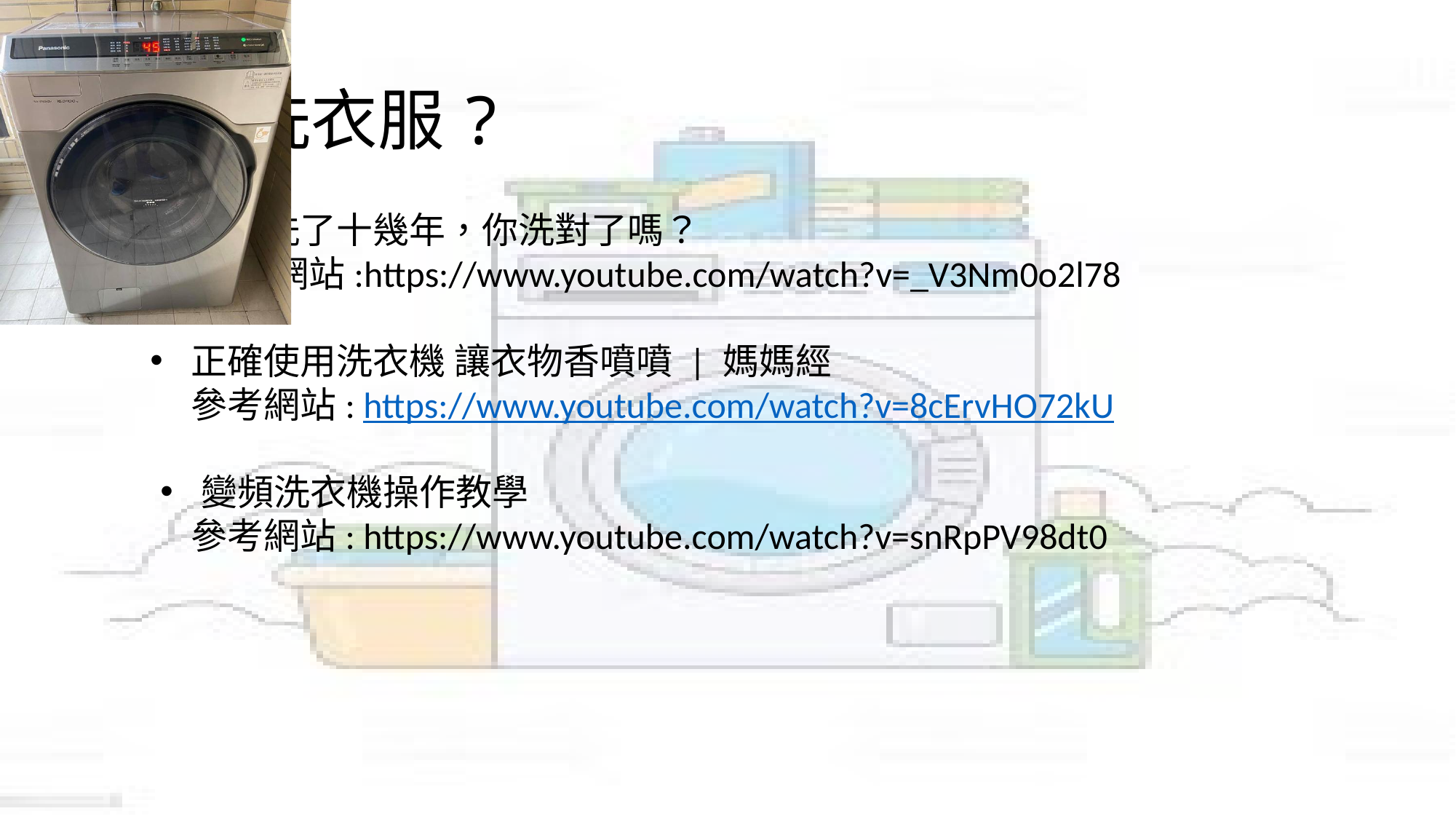

# 如何洗衣服?
衣服洗了十幾年，你洗對了嗎？
     參考網站:https://www.youtube.com/watch?v=_V3Nm0o2l78

正確使用洗衣機 讓衣物香噴噴 | 媽媽經
參考網站: https://www.youtube.com/watch?v=8cErvHO72kU

變頻洗衣機操作教學
參考網站: https://www.youtube.com/watch?v=snRpPV98dt0